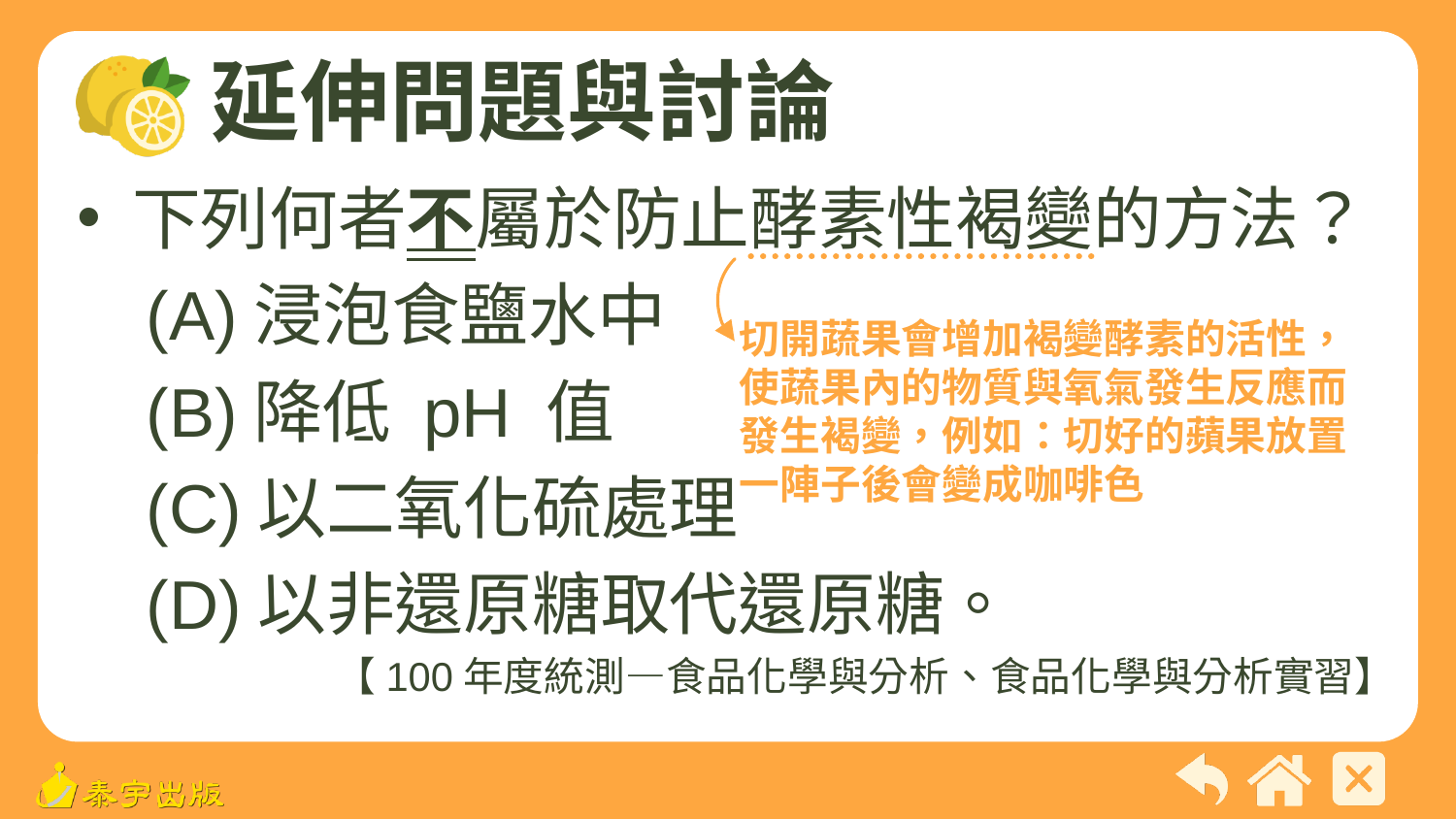

# 延伸問題與討論
下列何者不屬於防止酵素性褐變的方法？
(A)浸泡食鹽水中
(B)降低 pH 值
(C)以二氧化硫處理
(D)以非還原糖取代還原糖。
【100年度統測—食品化學與分析、食品化學與分析實習】

切開蔬果會增加褐變酵素的活性，使蔬果內的物質與氧氣發生反應而發生褐變，例如：切好的蘋果放置一陣子後會變成咖啡色